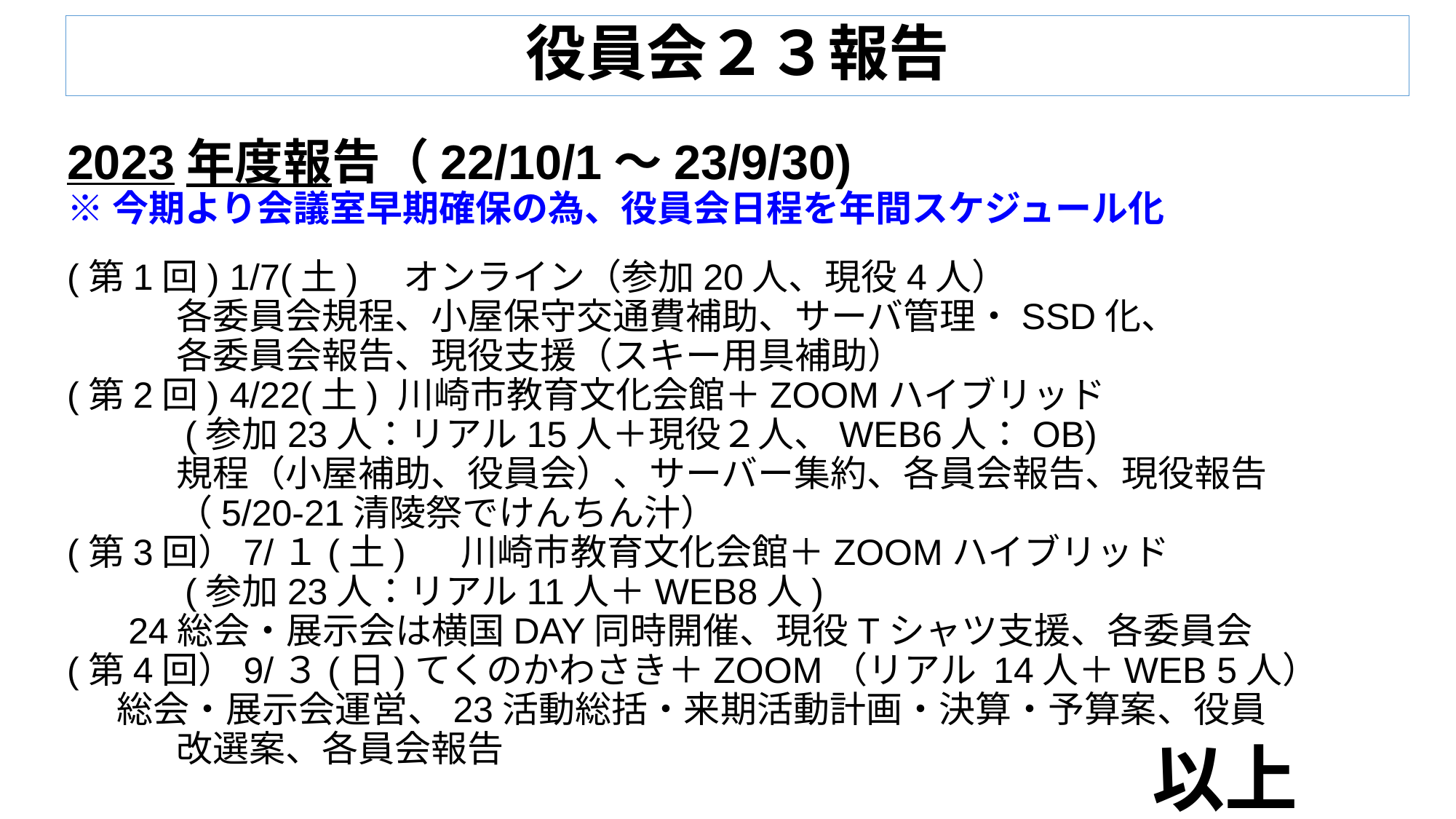

# 役員会２３報告
2023年度報告（22/10/1～23/9/30)
※今期より会議室早期確保の為、役員会日程を年間スケジュール化

(第1回) 1/7(土)　オンライン（参加20人、現役4人）
　　　各委員会規程、小屋保守交通費補助、サーバ管理・SSD化、
　　　各委員会報告、現役支援（スキー用具補助）
(第2回) 4/22(土) 川崎市教育文化会館＋ZOOMハイブリッド
　　　(参加23人：リアル15人＋現役２人、WEB6人：OB)
　　　規程（小屋補助、役員会）、サーバー集約、各員会報告、現役報告
　　　（5/20-21清陵祭でけんちん汁）
(第3回）7/１(土) 　川崎市教育文化会館＋ZOOMハイブリッド
　　　(参加23人：リアル11人＋WEB8人)
      24総会・展示会は横国DAY同時開催、現役Tシャツ支援、各委員会
(第4回）9/３(日)てくのかわさき＋ZOOM（リアル 14人＋WEB 5人）
     総会・展示会運営、23活動総括・来期活動計画・決算・予算案、役員
　　　改選案、各員会報告
以上